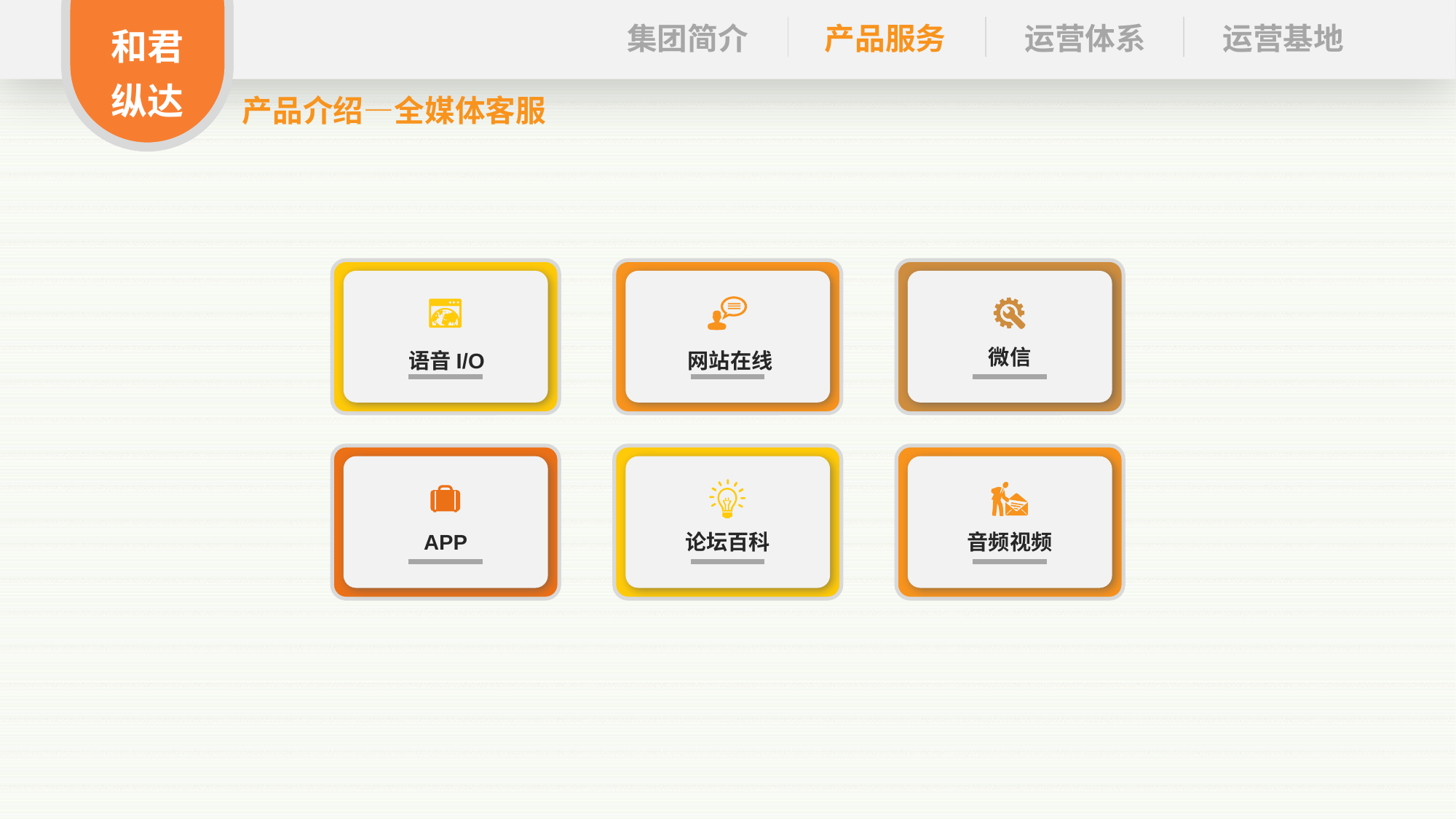

集团简介
产品服务
运营体系
运营基地
和君
纵达
产品介绍—全媒体客服

微信
语音I/O
网站在线

APP
论坛百科
音频视频